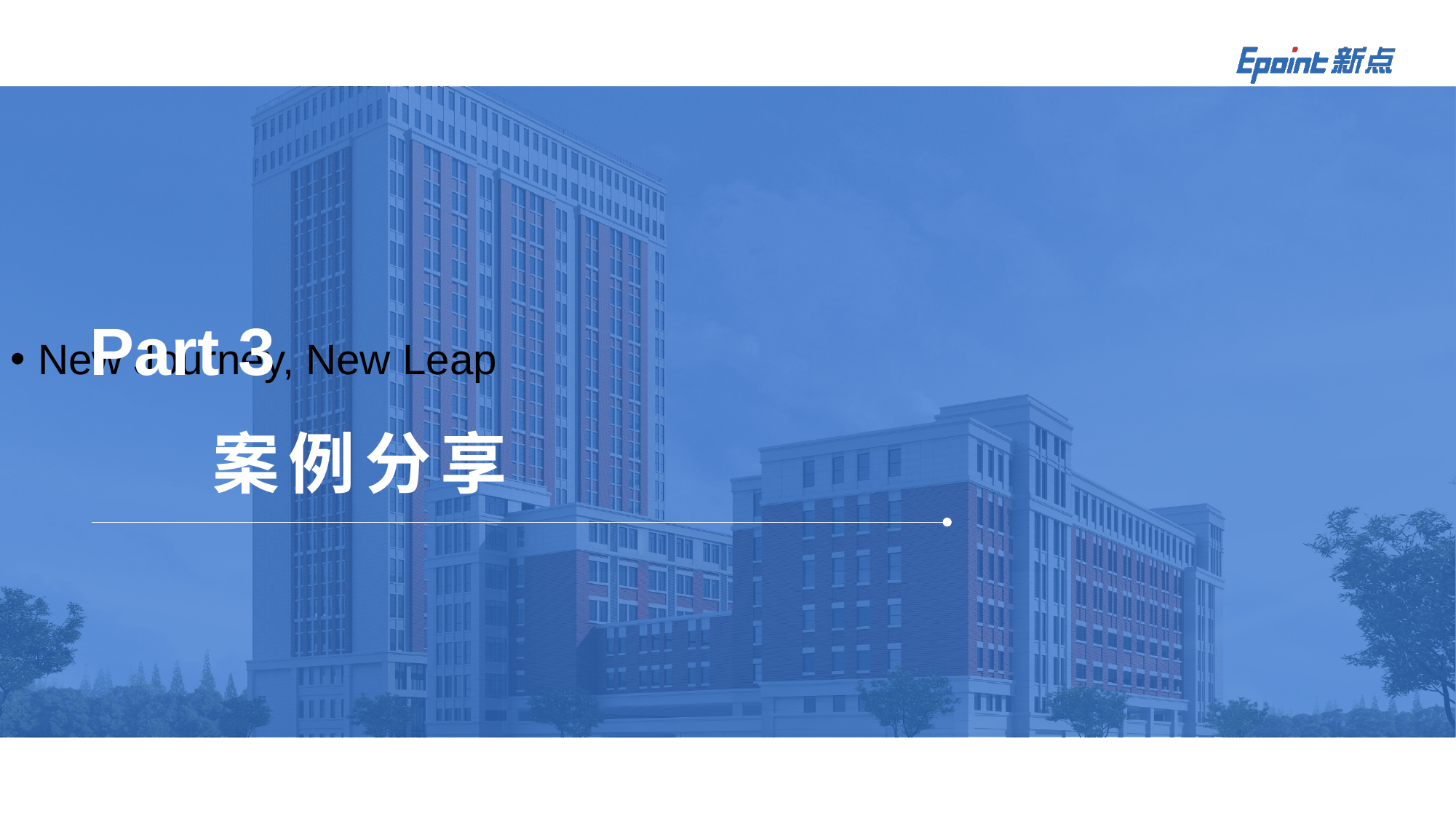

Part 3
New Journey, New Leap
案例分享